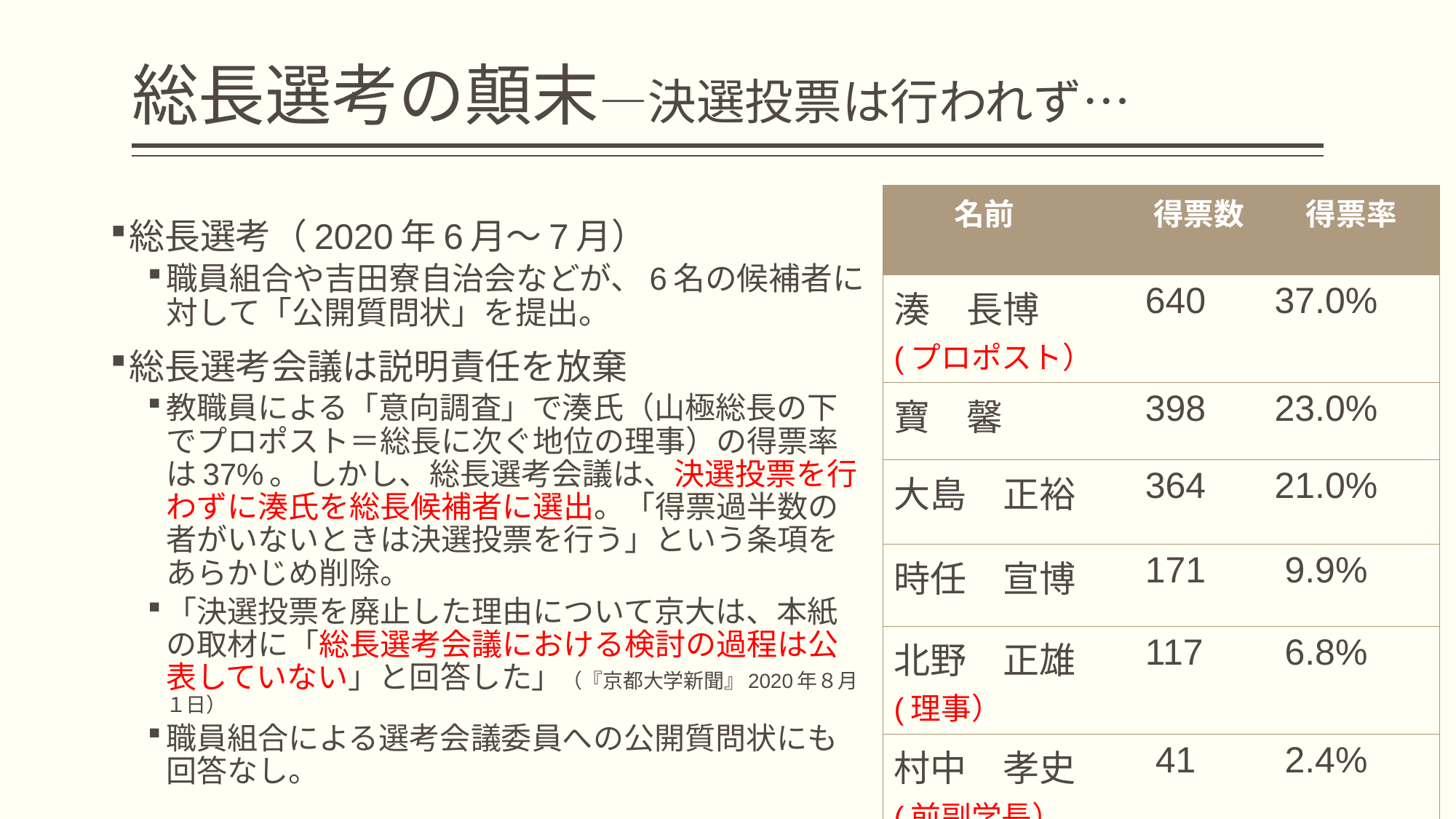

# 総長選考の顛末―決選投票は行われず…
| 名前 | 得票数 | 得票率 |
| --- | --- | --- |
| 湊　長博 (プロポスト） | 640 | 37.0% |
| 寶　馨 | 398 | 23.0% |
| 大島　正裕 | 364 | 21.0% |
| 時任　宣博 | 171 | 9.9% |
| 北野　正雄 (理事） | 117 | 6.8% |
| 村中　孝史 (前副学長） | 41 | 2.4% |
総長選考（2020年6月～7月）
職員組合や吉田寮自治会などが、6名の候補者に対して「公開質問状」を提出。
総長選考会議は説明責任を放棄
教職員による「意向調査」で湊氏（山極総長の下でプロポスト＝総長に次ぐ地位の理事）の得票率は37%。 しかし、総長選考会議は、決選投票を行わずに湊氏を総長候補者に選出。「得票過半数の者がいないときは決選投票を行う」という条項をあらかじめ削除。
「決選投票を廃止した理由について京大は、本紙の取材に「総長選考会議における検討の過程は公表していない」と回答した」（『京都大学新聞』2020年８月１日）
職員組合による選考会議委員への公開質問状にも回答なし。